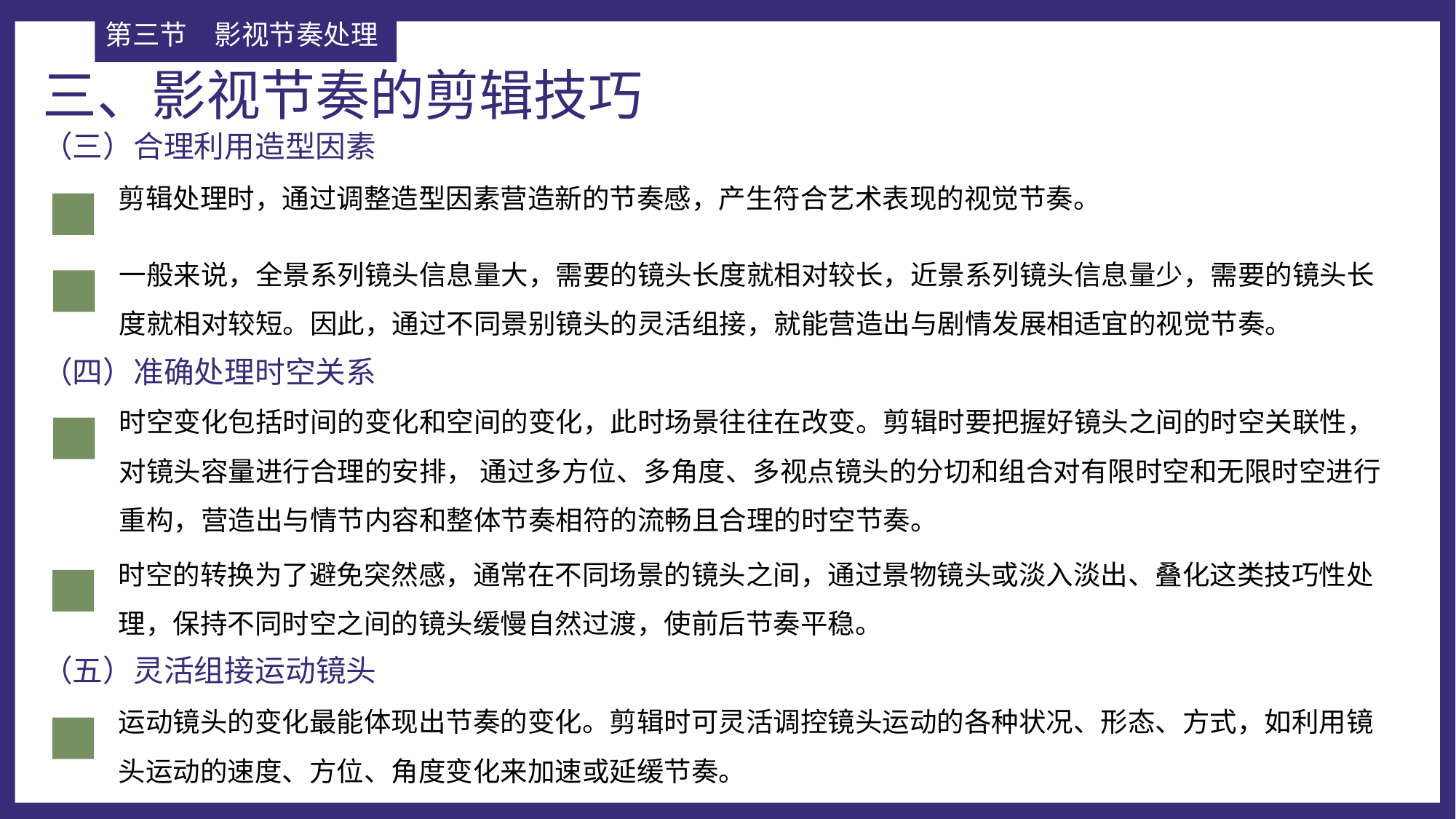

第三节	影视节奏处理
三、影视节奏的剪辑技巧
（三）合理利用造型因素
剪辑处理时，通过调整造型因素营造新的节奏感，产生符合艺术表现的视觉节奏。

一般来说，全景系列镜头信息量大，需要的镜头长度就相对较长，近景系列镜头信息量少，需要的镜头长度就相对较短。因此，通过不同景别镜头的灵活组接，就能营造出与剧情发展相适宜的视觉节奏。

（四）准确处理时空关系
时空变化包括时间的变化和空间的变化，此时场景往往在改变。剪辑时要把握好镜头之间的时空关联性，对镜头容量进行合理的安排， 通过多方位、多角度、多视点镜头的分切和组合对有限时空和无限时空进行重构，营造出与情节内容和整体节奏相符的流畅且合理的时空节奏。

时空的转换为了避免突然感，通常在不同场景的镜头之间，通过景物镜头或淡入淡出、叠化这类技巧性处理，保持不同时空之间的镜头缓慢自然过渡，使前后节奏平稳。

（五）灵活组接运动镜头
运动镜头的变化最能体现出节奏的变化。剪辑时可灵活调控镜头运动的各种状况、形态、方式，如利用镜头运动的速度、方位、角度变化来加速或延缓节奏。